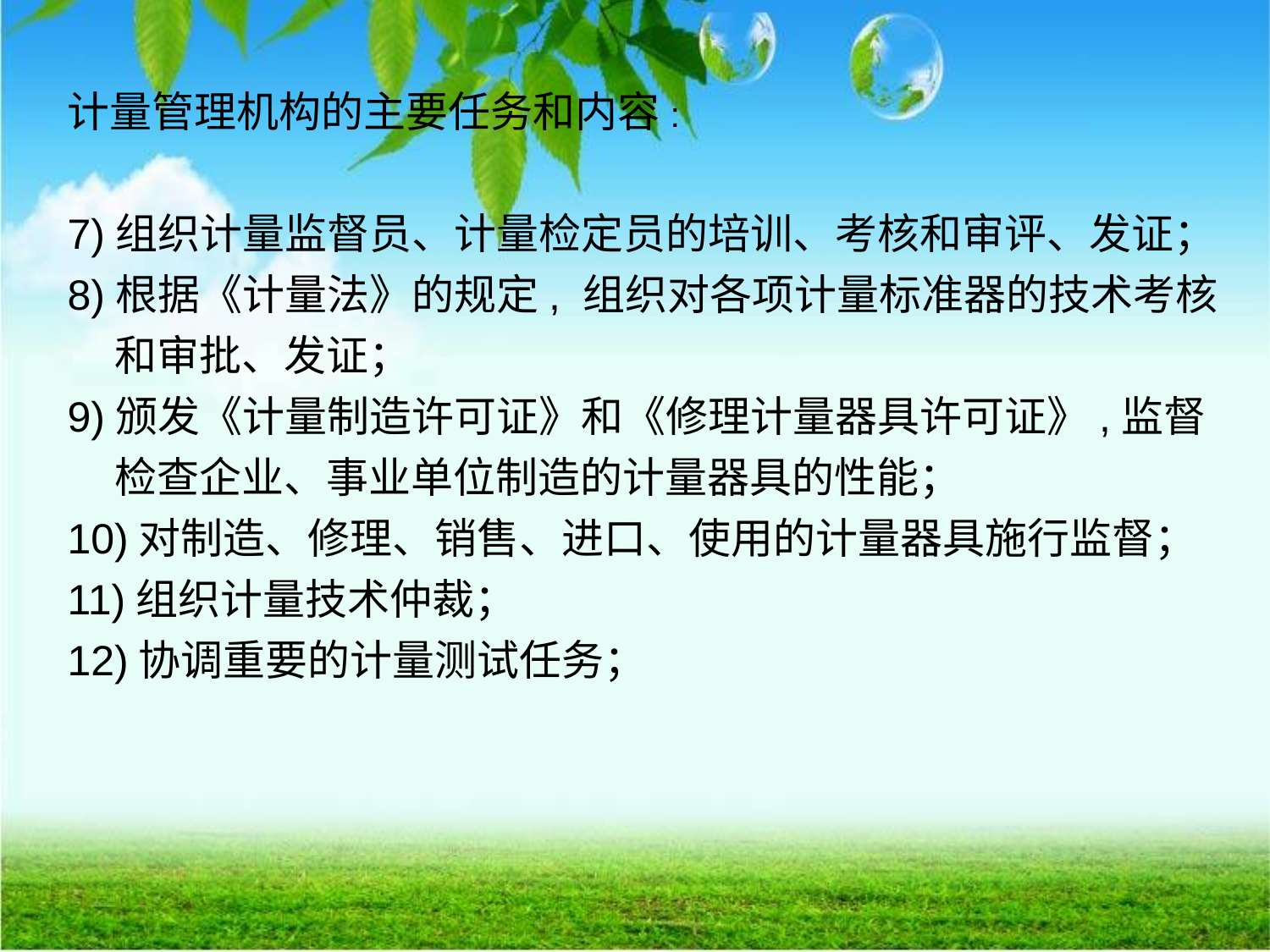

# 计量管理机构的主要任务和内容:

7)组织计量监督员、计量检定员的培训、考核和审评、发证；
8)根据《计量法》的规定, 组织对各项计量标准器的技术考核和审批、发证；
9)颁发《计量制造许可证》和《修理计量器具许可证》,监督检查企业、事业单位制造的计量器具的性能；
10)对制造、修理、销售、进口、使用的计量器具施行监督；
11)组织计量技术仲裁；
12)协调重要的计量测试任务；